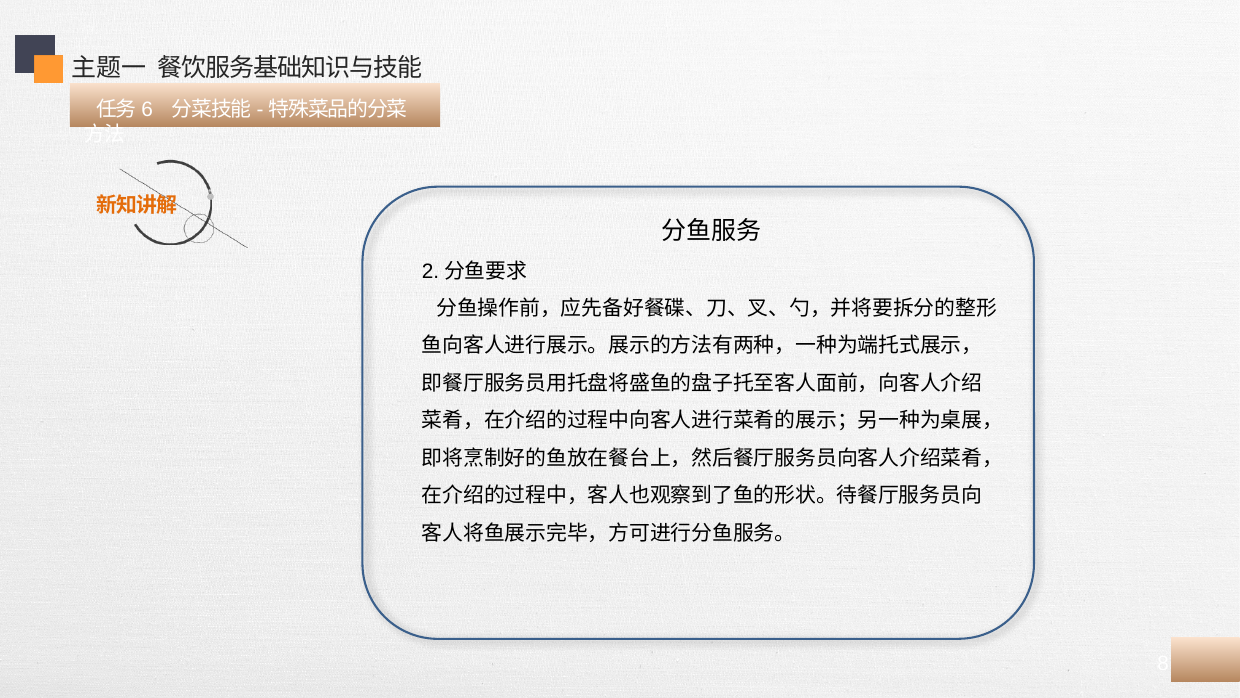

主题一  餐饮服务基础知识与技能

 任务6   分菜技能-特殊菜品的分菜方法

分鱼服务
2.分鱼要求
  分鱼操作前，应先备好餐碟、刀、叉、勺，并将要拆分的整形鱼向客人进行展示。展示的方法有两种，一种为端托式展示，即餐厅服务员用托盘将盛鱼的盘子托至客人面前，向客人介绍菜肴，在介绍的过程中向客人进行菜肴的展示；另一种为桌展，即将烹制好的鱼放在餐台上，然后餐厅服务员向客人介绍菜肴，在介绍的过程中，客人也观察到了鱼的形状。待餐厅服务员向客人将鱼展示完毕，方可进行分鱼服务。